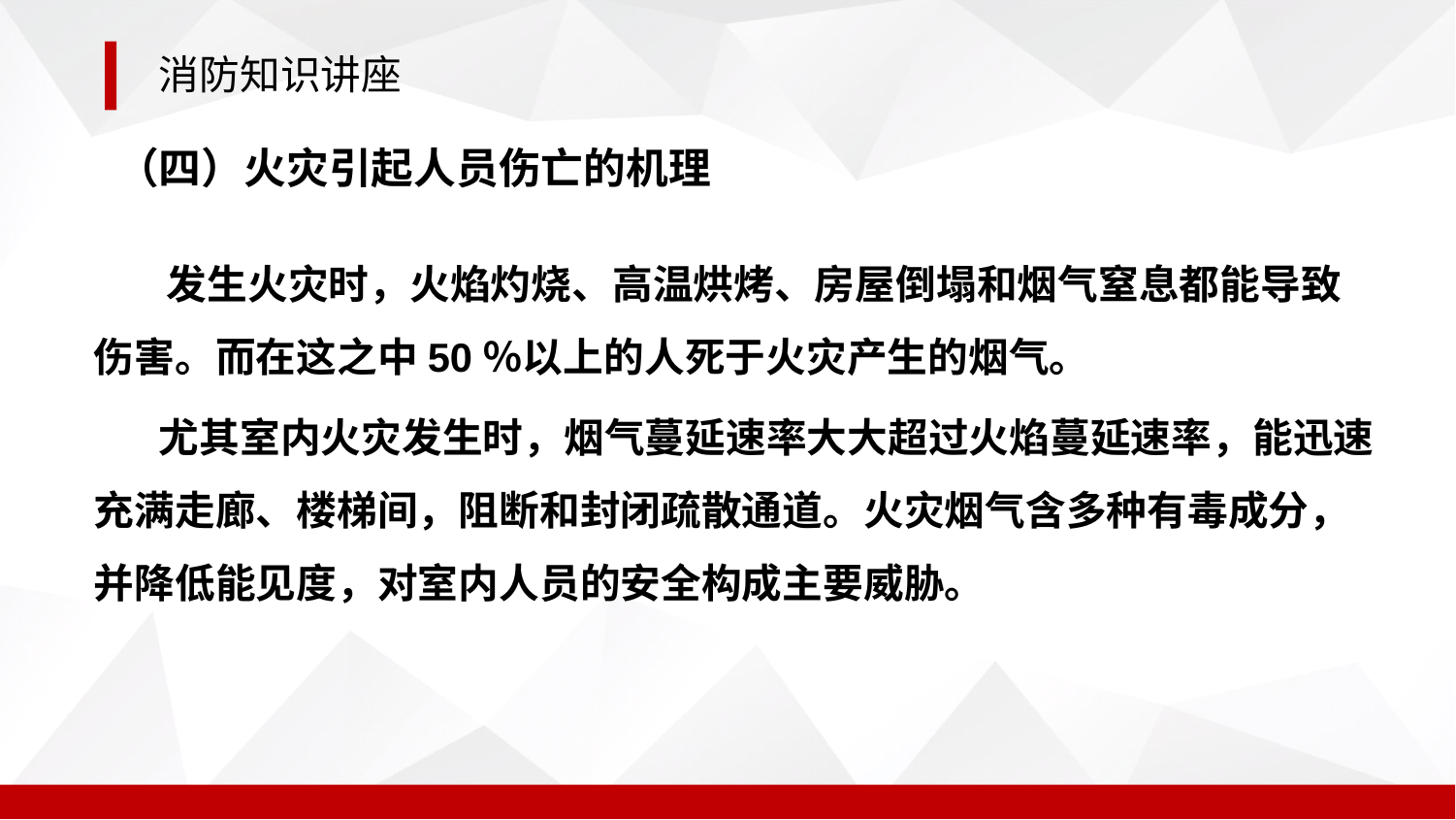

# （四）火灾引起人员伤亡的机理
　　发生火灾时，火焰灼烧、高温烘烤、房屋倒塌和烟气窒息都能导致伤害。而在这之中50％以上的人死于火灾产生的烟气。
      尤其室内火灾发生时，烟气蔓延速率大大超过火焰蔓延速率，能迅速充满走廊、楼梯间，阻断和封闭疏散通道。火灾烟气含多种有毒成分，并降低能见度，对室内人员的安全构成主要威胁。